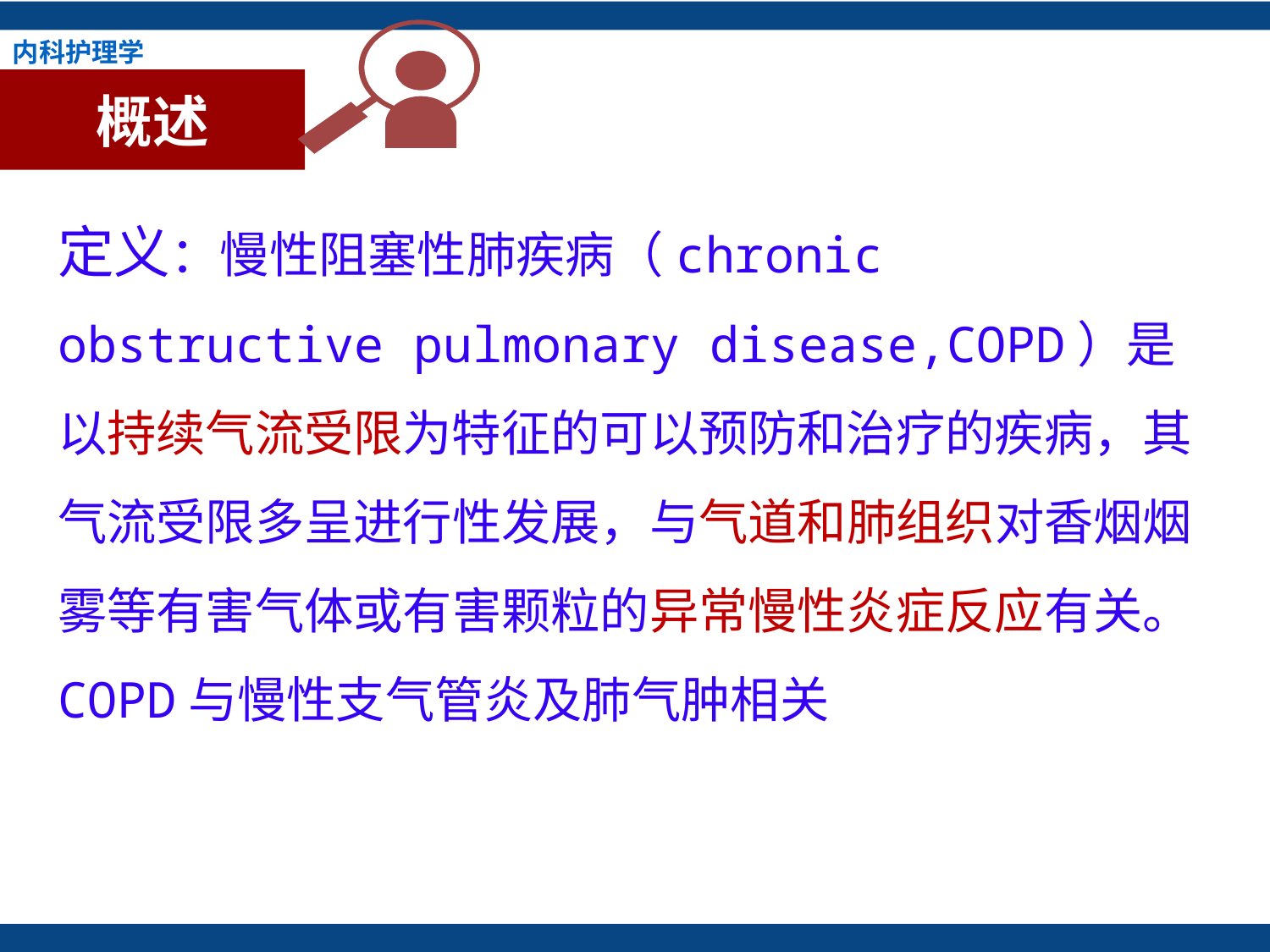

概述
定义：慢性阻塞性肺疾病（chronic obstructive pulmonary disease,COPD）是以持续气流受限为特征的可以预防和治疗的疾病，其气流受限多呈进行性发展，与气道和肺组织对香烟烟雾等有害气体或有害颗粒的异常慢性炎症反应有关。
COPD与慢性支气管炎及肺气肿相关